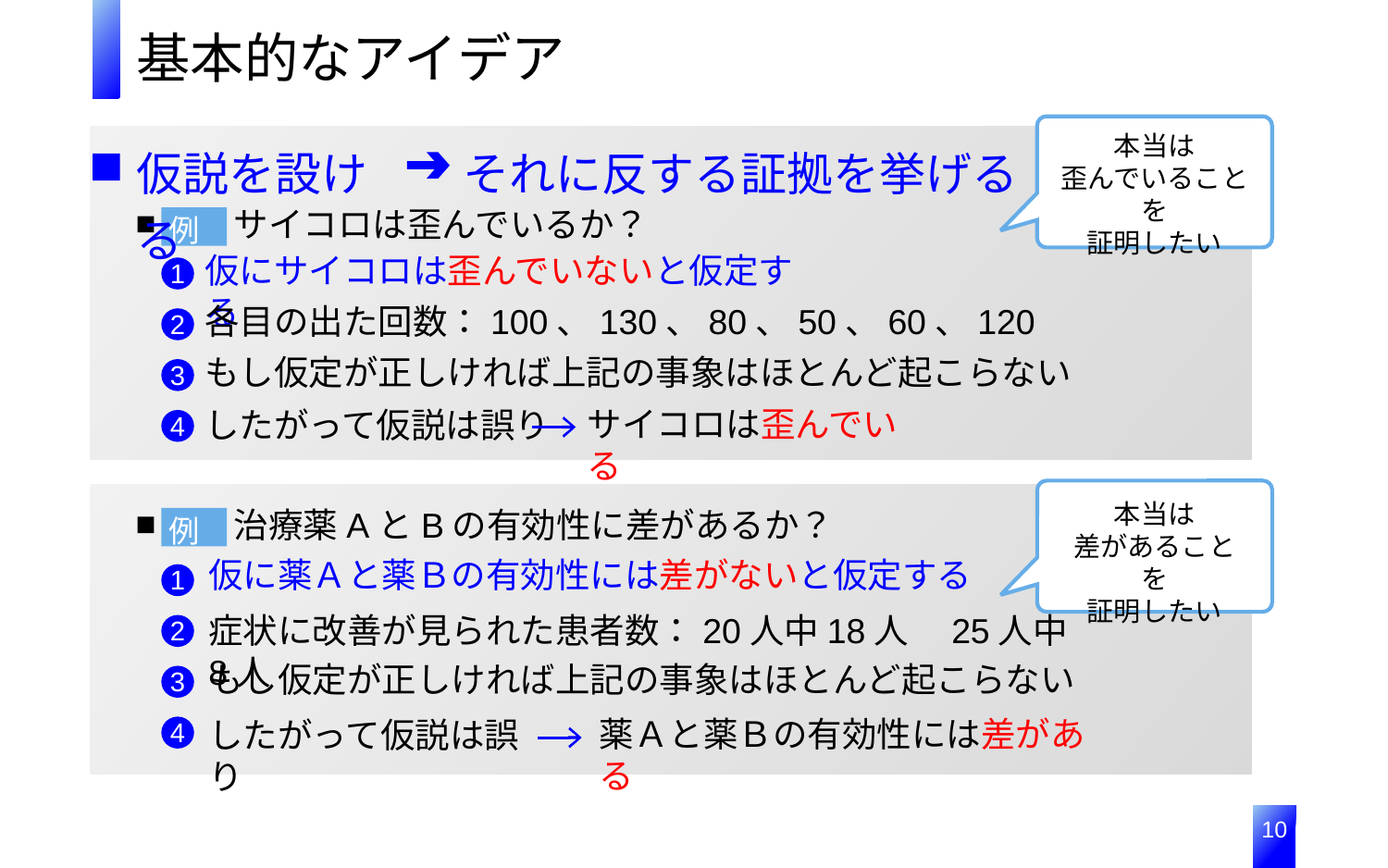

基本的なアイデア

本当は
歪んでいることを
証明したい

仮説を設ける
それに反する証拠を挙げる

サイコロは歪んでいるか？
例1

仮にサイコロは歪んでいないと仮定する
1

各目の出た回数：100、130、80、50、60、120
2

もし仮定が正しければ上記の事象はほとんど起こらない
3

サイコロは歪んでいる
したがって仮説は誤り
4

本当は
差があることを
証明したい
治療薬AとBの有効性に差があるか？
例2

仮に薬Ａと薬Ｂの有効性には差がないと仮定する
1

症状に改善が見られた患者数：20人中18人　25人中8人
2

もし仮定が正しければ上記の事象はほとんど起こらない
3

薬Ａと薬Ｂの有効性には差がある
したがって仮説は誤り
4